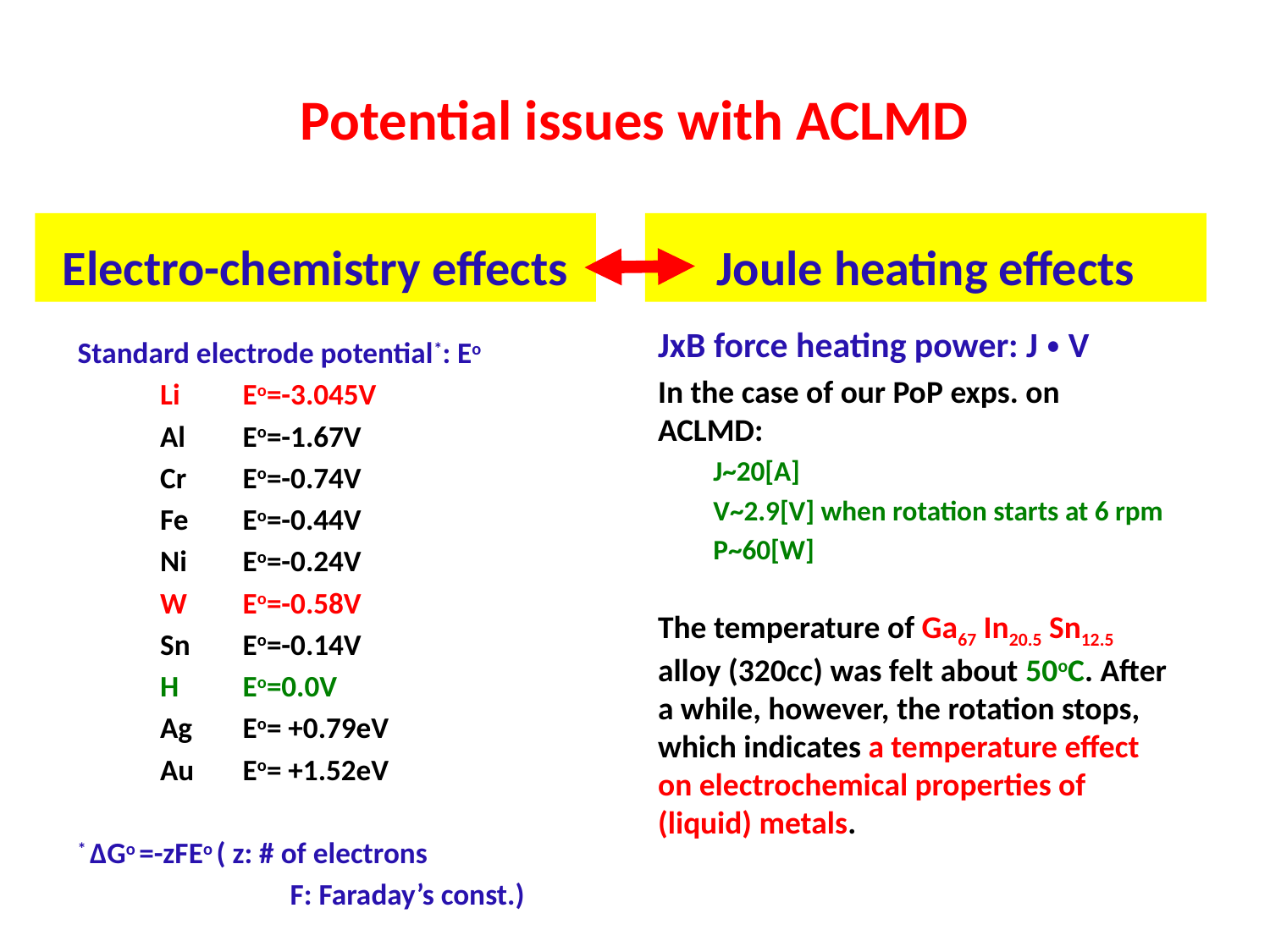

# Potential issues with ACLMD
Electro-chemistry effects
Joule heating effects
JxB force heating power: J・V
In the case of our PoP exps. on ACLMD:
J~20[A]
V~2.9[V] when rotation starts at 6 rpm
P~60[W]

The temperature of Ga67 In20.5 Sn12.5 alloy (320cc) was felt about 50oC. After a while, however, the rotation stops, which indicates a temperature effect on electrochemical properties of (liquid) metals.
Standard electrode potential*: Eo
	Li	Eo=-3.045V
	Al	Eo=-1.67V
	Cr	Eo=-0.74V
	Fe	Eo=-0.44V
	Ni	Eo=-0.24V
	W	Eo=-0.58V
	Sn	Eo=-0.14V
	H	Eo=0.0V
	Ag	Eo= +0.79eV
	Au	Eo= +1.52eV

* ΔGo =-zFEo ( z: # of electrons
		       F: Faraday’s const.)